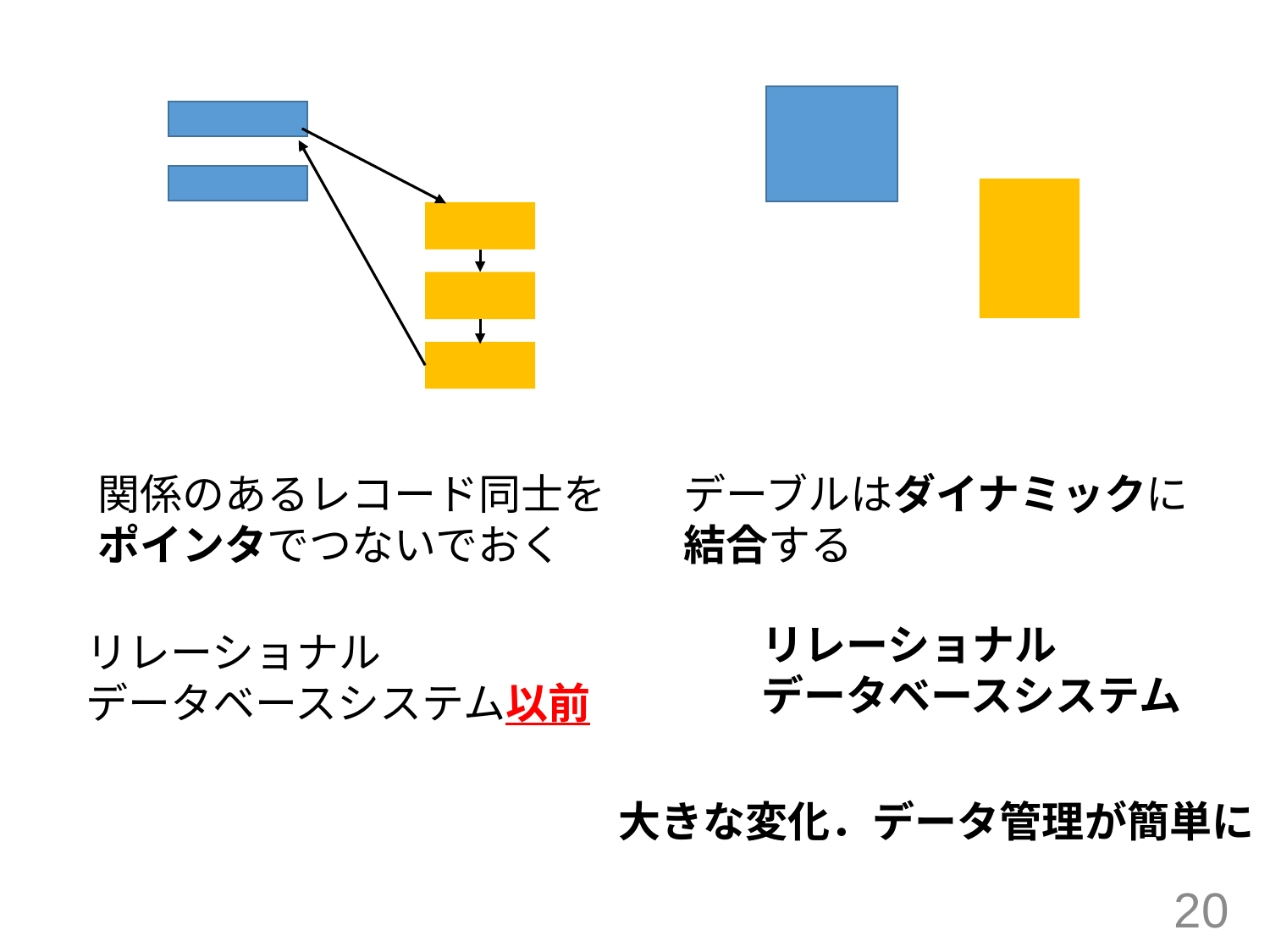

関係のあるレコード同士を
ポインタでつないでおく
デーブルはダイナミックに
結合する
リレーショナル
データベースシステム
リレーショナル
データベースシステム以前
大きな変化．データ管理が簡単に
20